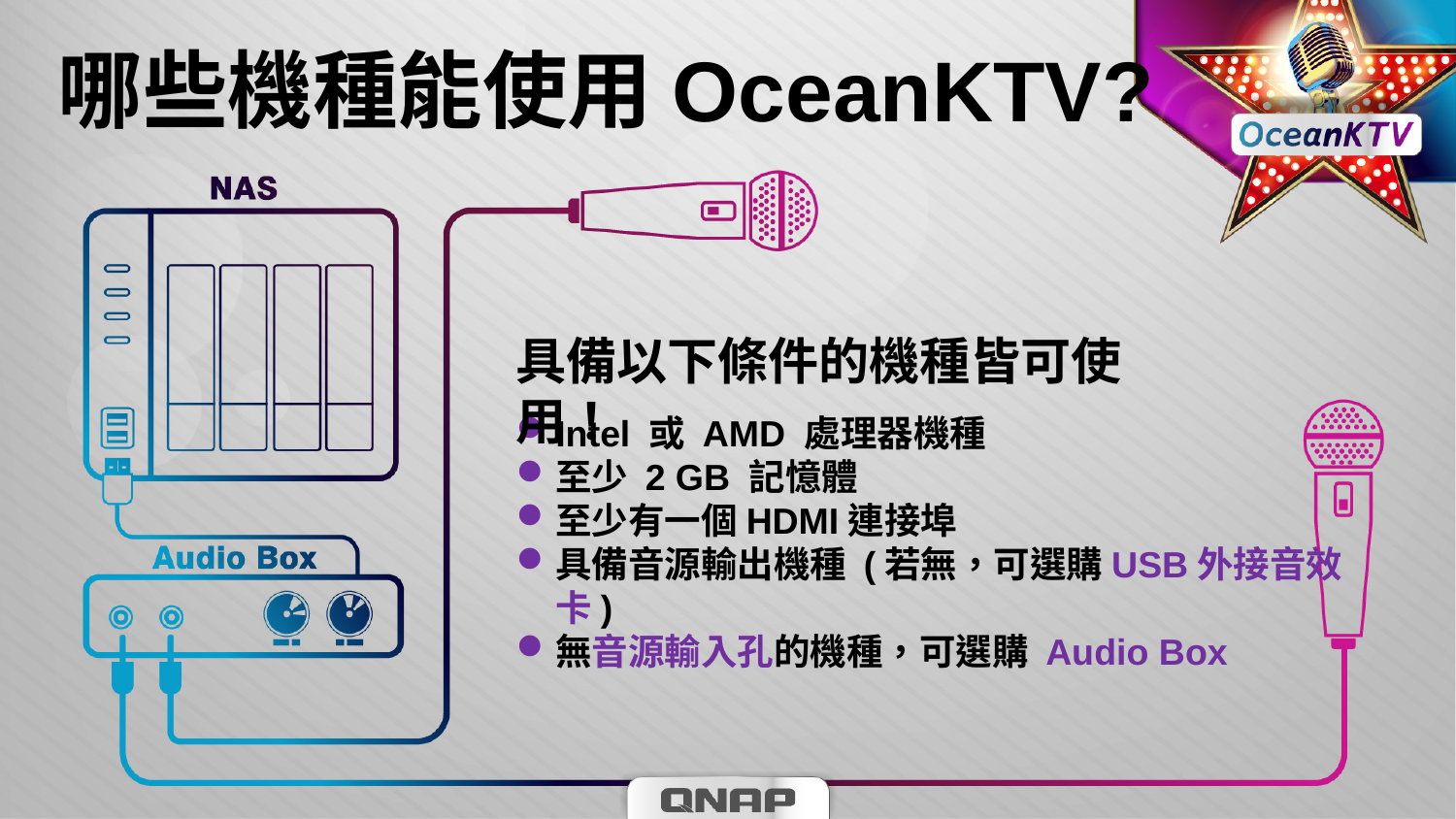

哪些機種能使用OceanKTV?
具備以下條件的機種皆可使用！
Intel 或 AMD 處理器機種
至少 2 GB 記憶體
至少有一個HDMI連接埠
具備音源輸出機種 (若無，可選購USB外接音效卡)
無音源輸入孔的機種，可選購 Audio Box